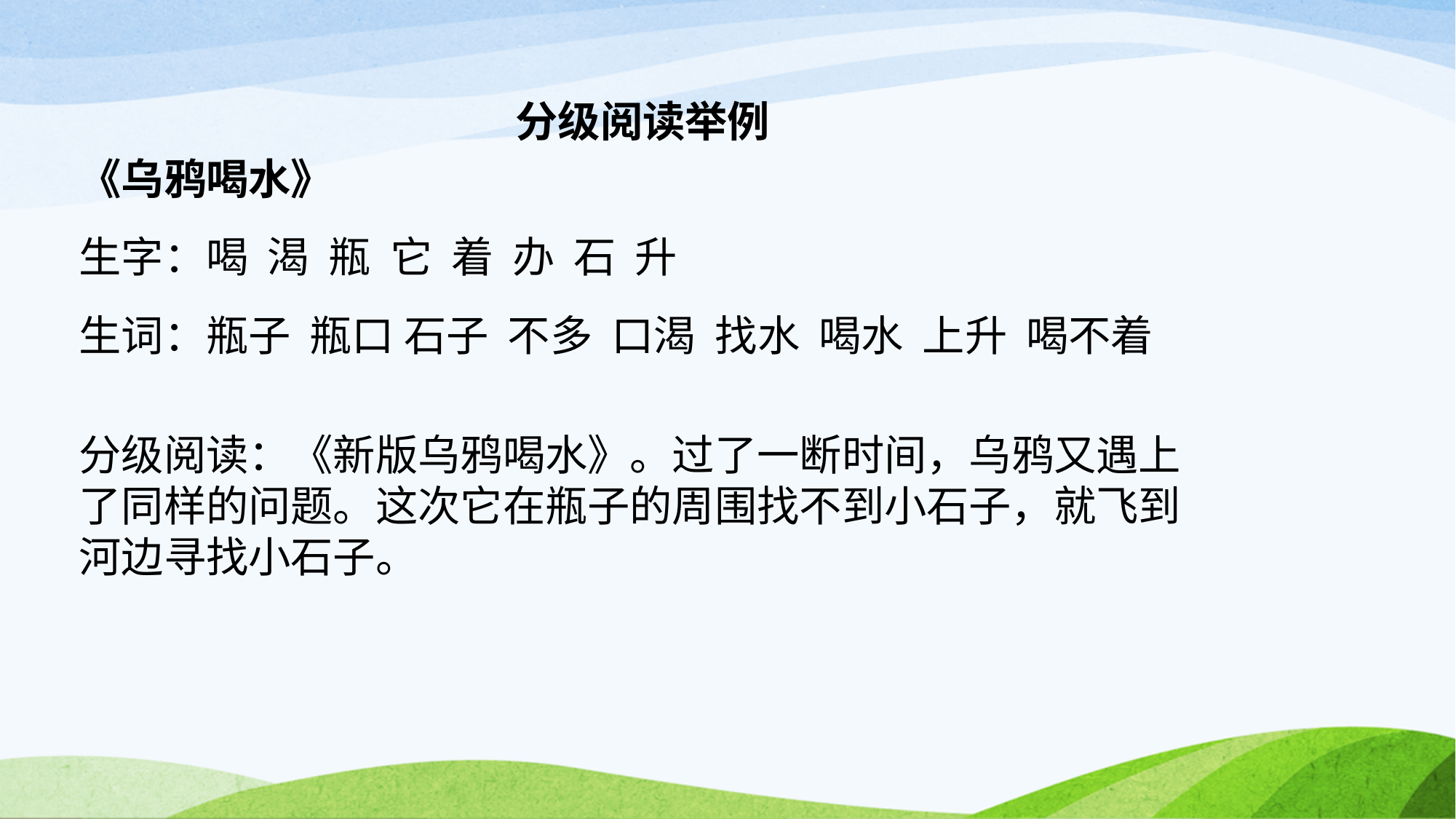

分级阅读举例
《乌鸦喝水》
生字：喝  渴  瓶  它  着  办  石  升
生词：瓶子  瓶口 石子  不多  口渴  找水  喝水  上升  喝不着

分级阅读：《新版乌鸦喝水》。过了一断时间，乌鸦又遇上了同样的问题。这次它在瓶子的周围找不到小石子，就飞到河边寻找小石子。